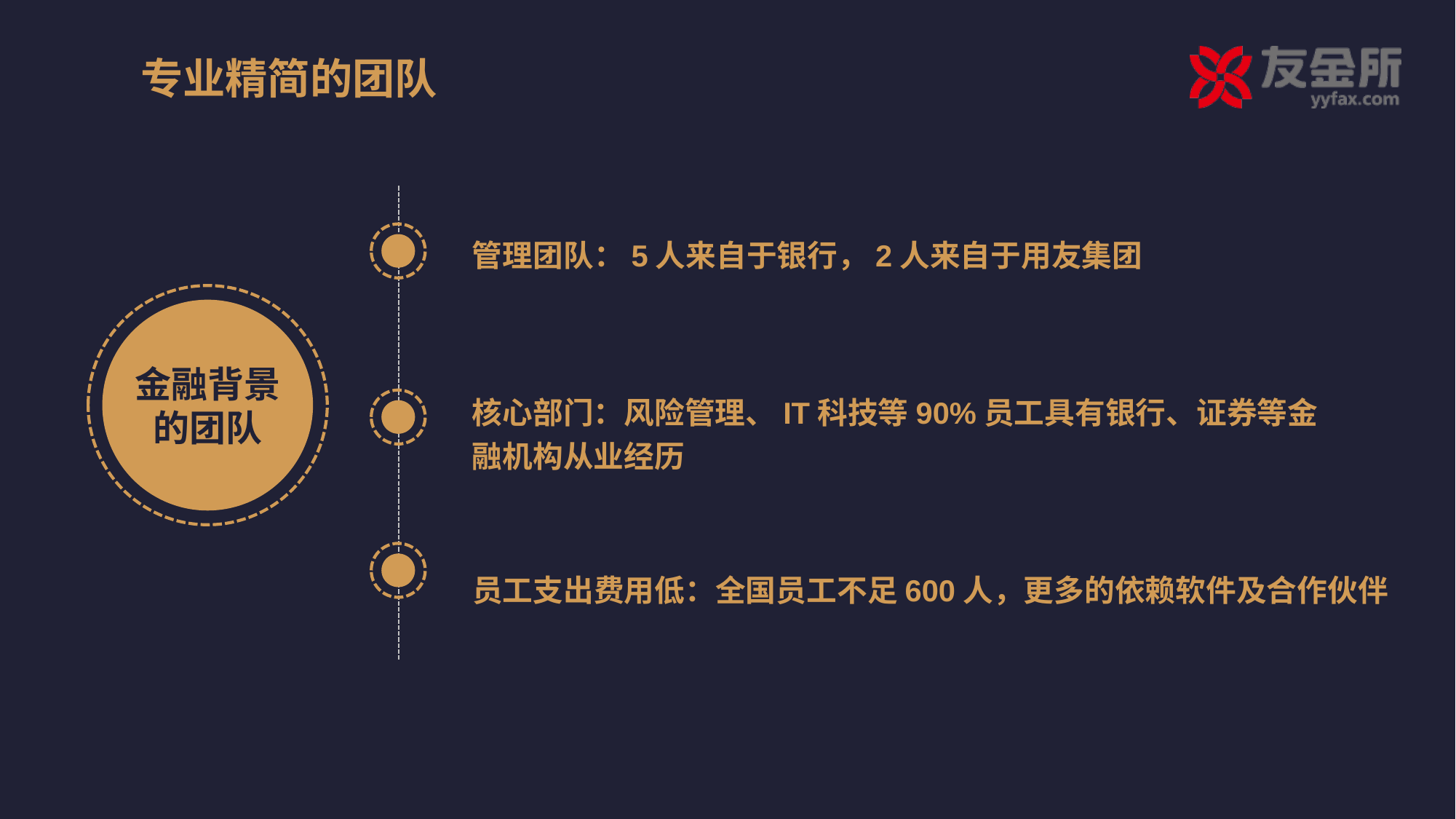

专业精简的团队
3
管理团队：5人来自于银行，2人来自于用友集团

金融背景的团队
核心部门：风险管理、IT科技等90%员工具有银行、证券等金融机构从业经历

员工支出费用低：全国员工不足600人，更多的依赖软件及合作伙伴